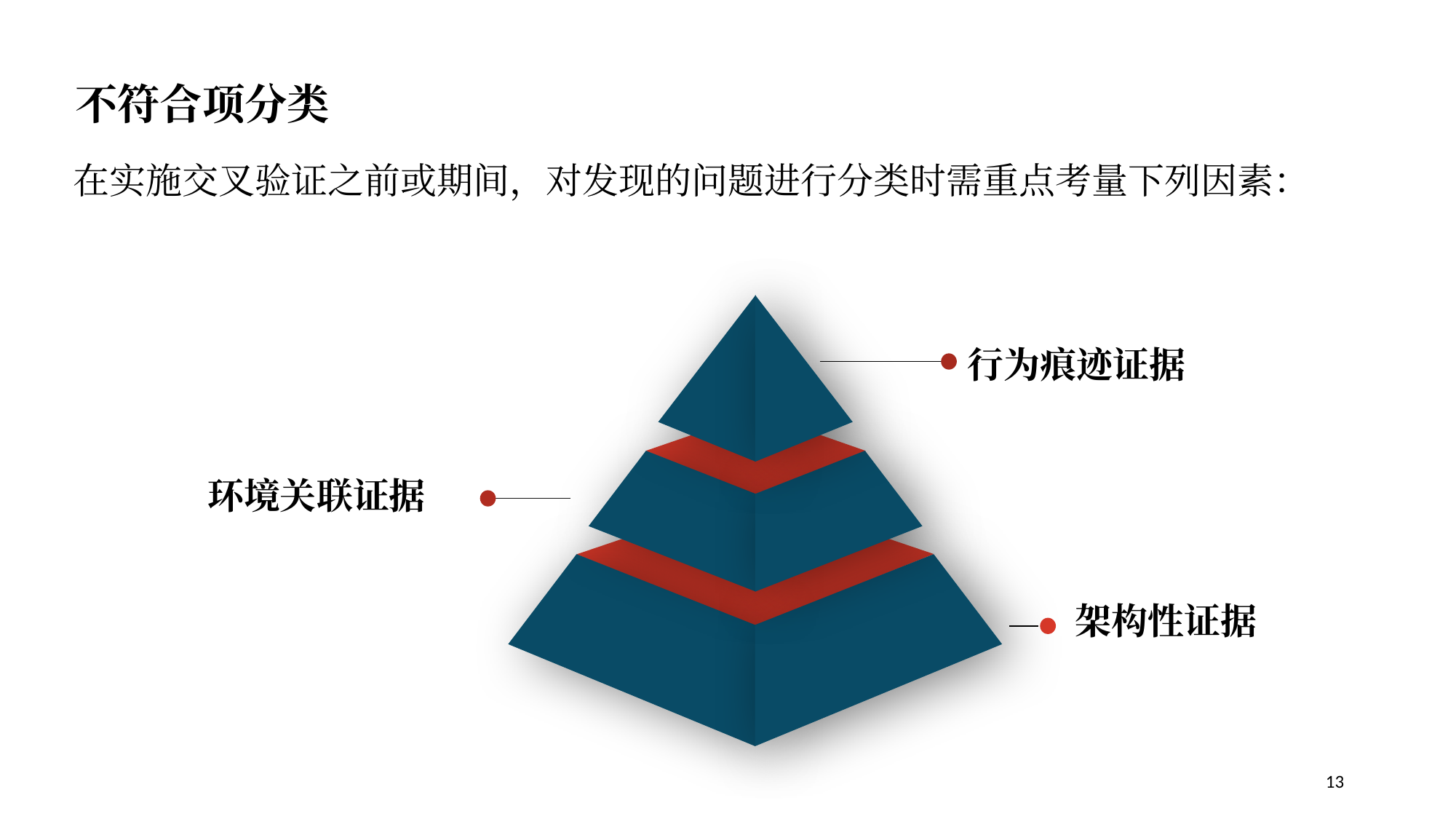

不符合项分类
在实施交叉验证之前或期间，对发现的问题进行分类时需重点考量下列因素：

行为痕迹证据

环境关联证据

架构性证据

13